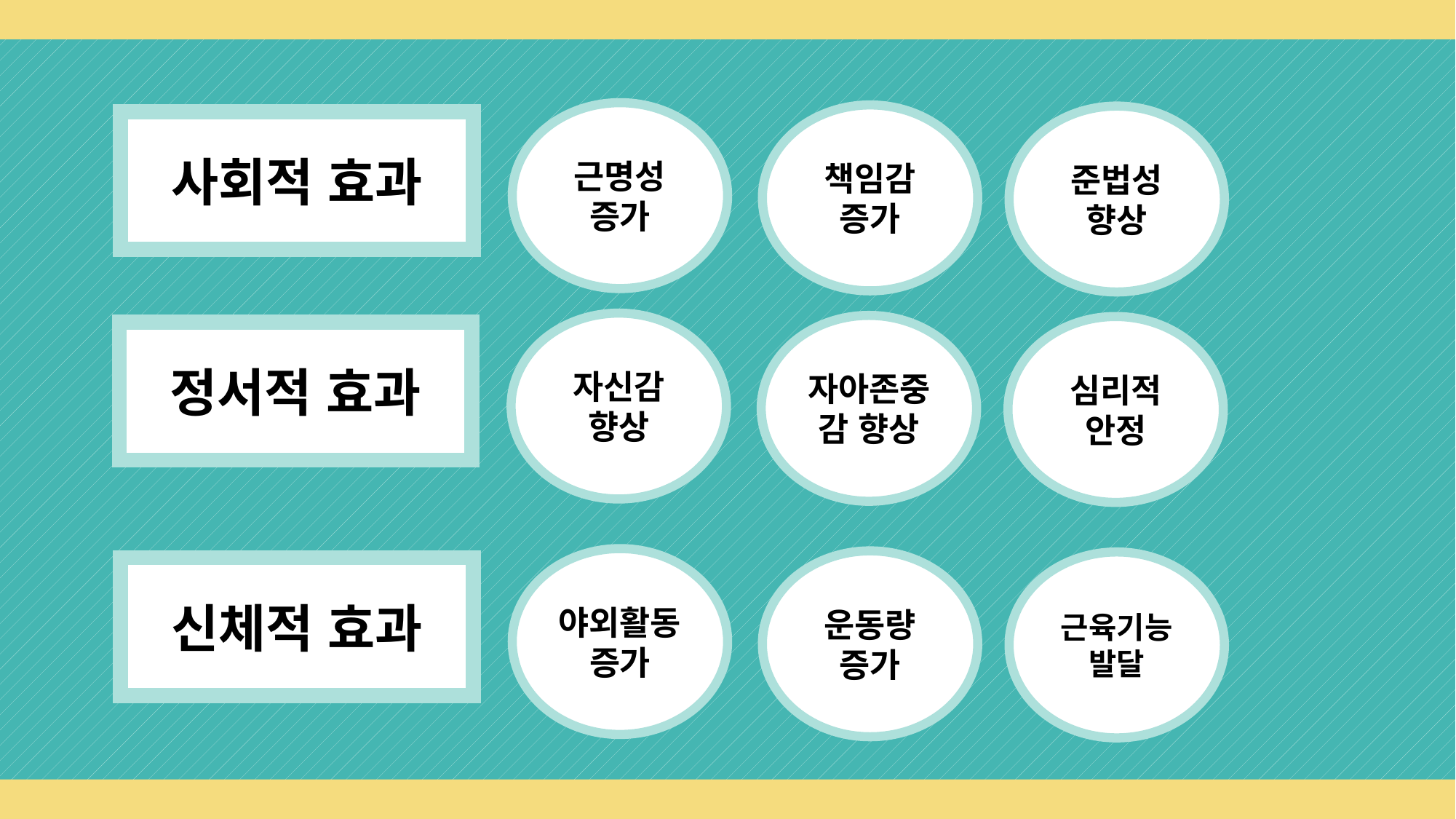

근명성 증가
책임감 증가
준법성 향상
사회적 효과
자신감 향상
자아존중감 향상
심리적 안정
정서적 효과
야외활동 증가
운동량 증가
근육기능 발달
신체적 효과